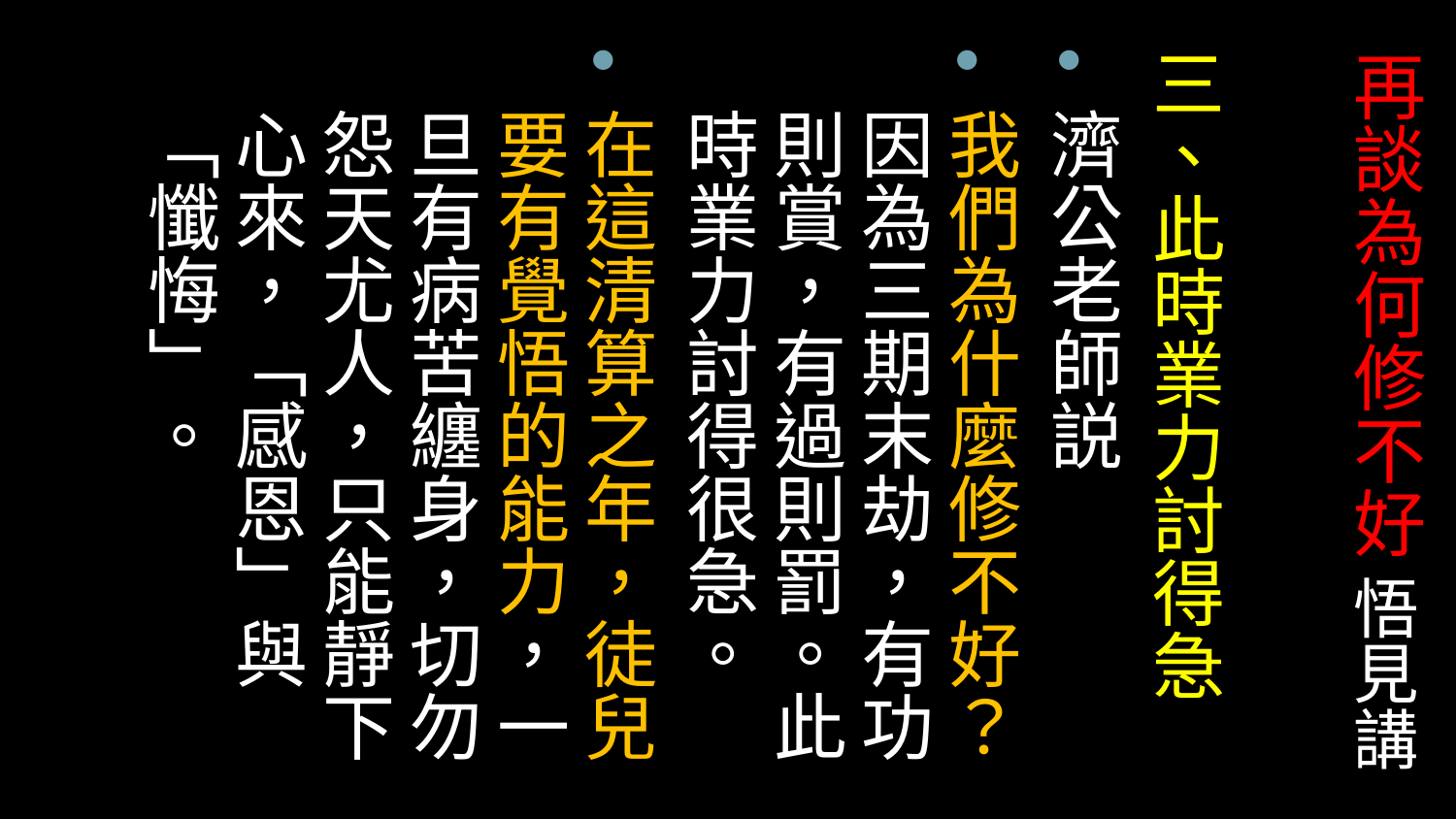

三、此時業力討得急
濟公老師説
我們為什麼修不好？因為三期末劫，有功則賞，有過則罰。此時業力討得很急。
在這清算之年，徒兒要有覺悟的能力，一旦有病苦纏身，切勿怨天尤人，只能靜下心來，「感恩」與「懺悔」。

# 再談為何修不好 悟見講